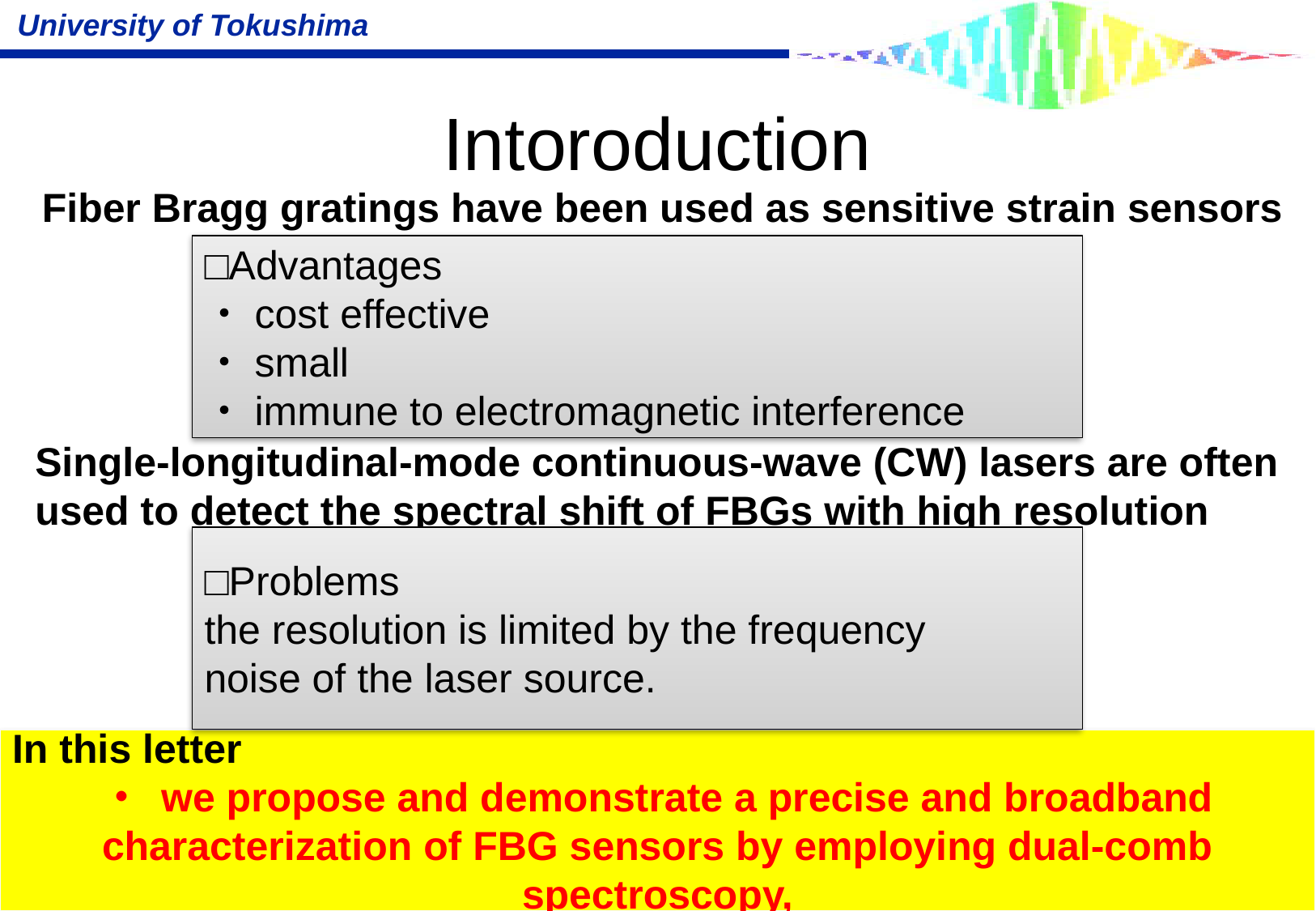

# Intoroduction
Fiber Bragg gratings have been used as sensitive strain sensors

□Advantages
・cost effective
・small
・immune to electromagnetic interference

Single-longitudinal-mode continuous-wave (CW) lasers are often used to detect the spectral shift of FBGs with high resolution
□Problems
the resolution is limited by the frequency
noise of the laser source.
In this letter
・ we propose and demonstrate a precise and broadband characterization of FBG sensors by employing dual-comb spectroscopy,